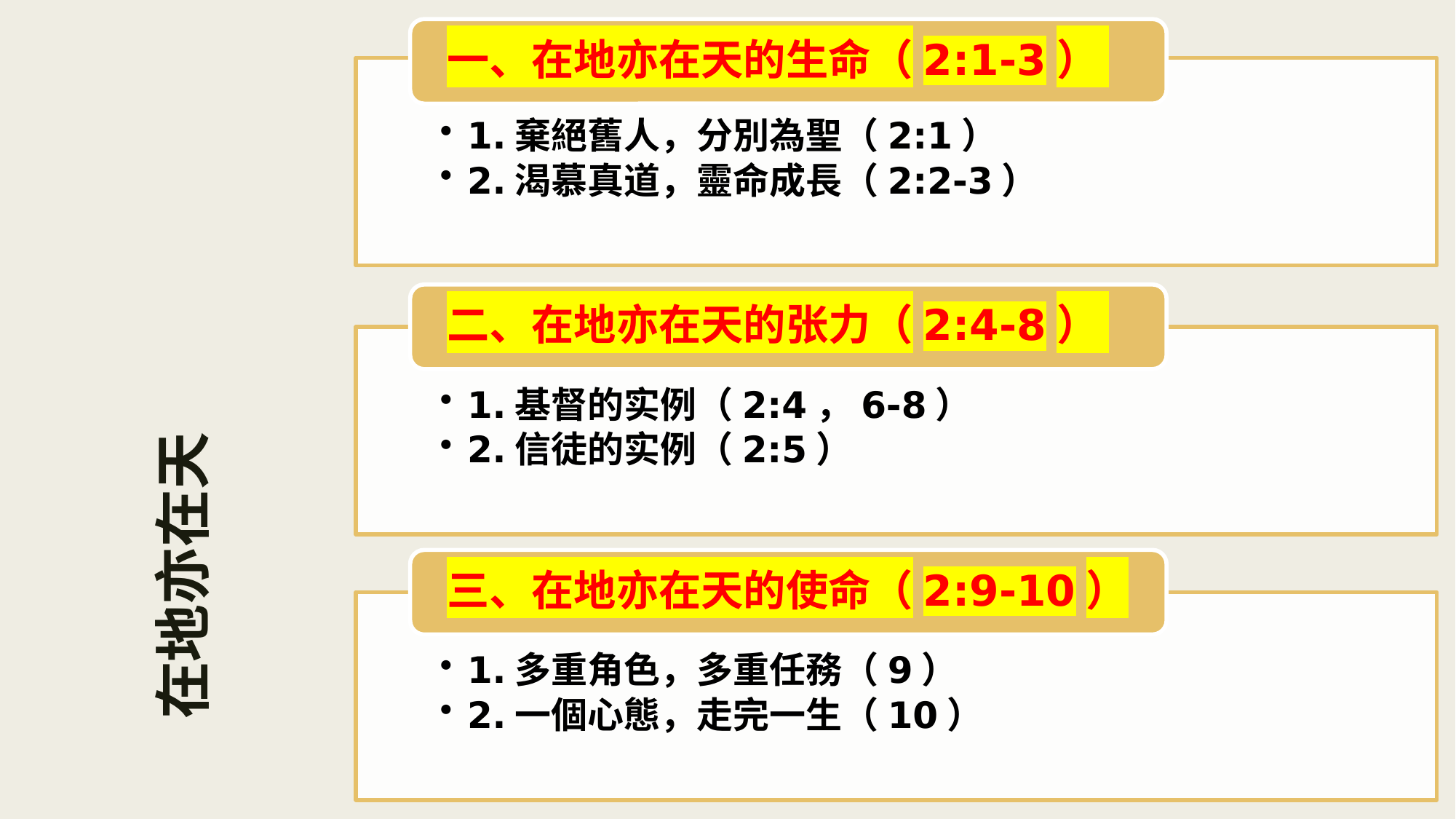

1.棄絕舊人，分別為聖（2:1）
2.渴慕真道，靈命成長（2:2-3）
一、在地亦在天的生命（2:1-3）
1.基督的实例（2:4，6-8）
2.信徒的实例（2:5）
二、在地亦在天的张力（2:4-8）
1.多重角色，多重任務（9）
2.一個心態，走完一生（10）
三、在地亦在天的使命（2:9-10）
# 在地亦在天